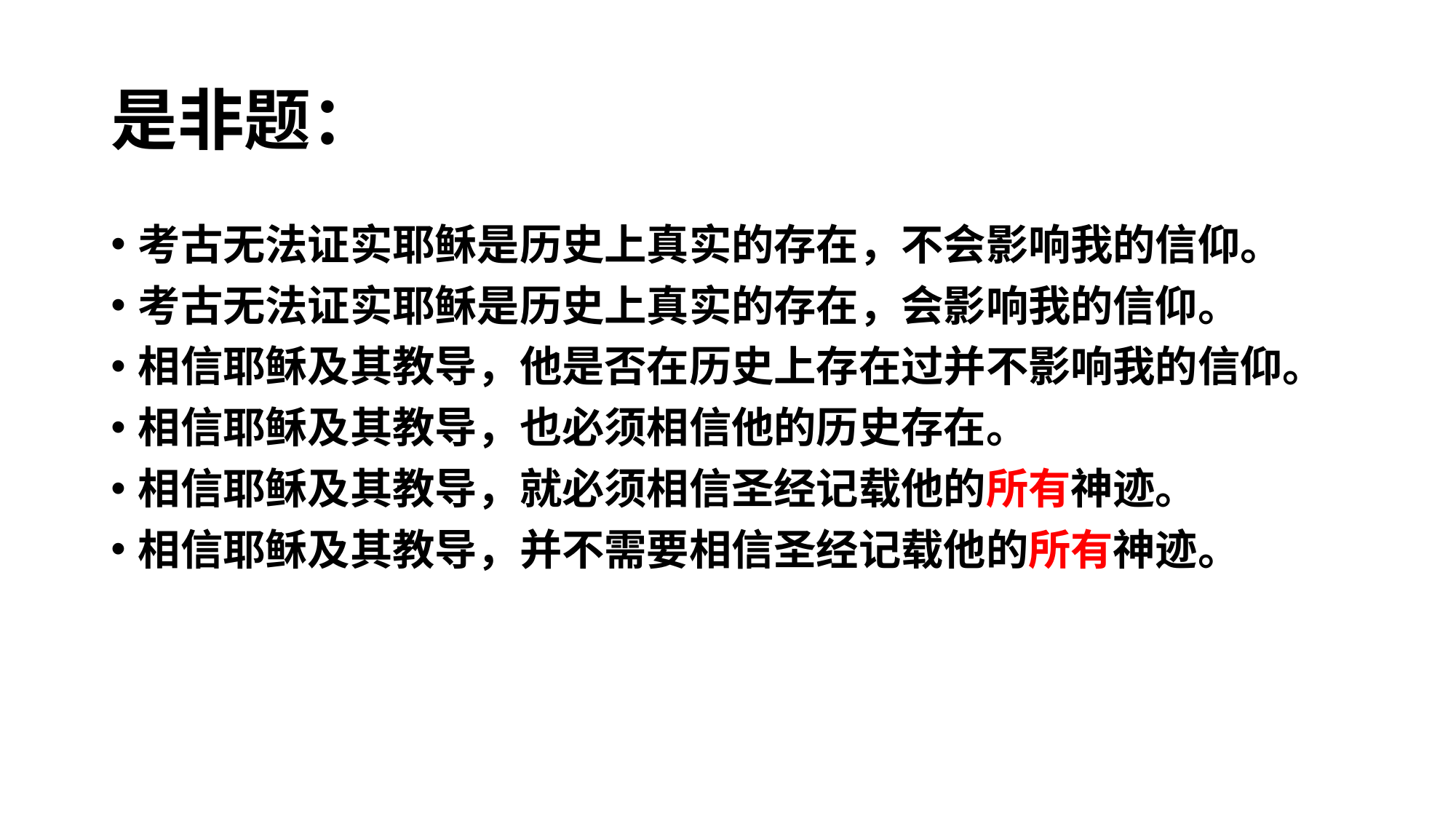

# 是非题：
考古无法证实耶稣是历史上真实的存在，不会影响我的信仰。
考古无法证实耶稣是历史上真实的存在，会影响我的信仰。
相信耶稣及其教导，他是否在历史上存在过并不影响我的信仰。
相信耶稣及其教导，也必须相信他的历史存在。
相信耶稣及其教导，就必须相信圣经记载他的所有神迹。
相信耶稣及其教导，并不需要相信圣经记载他的所有神迹。